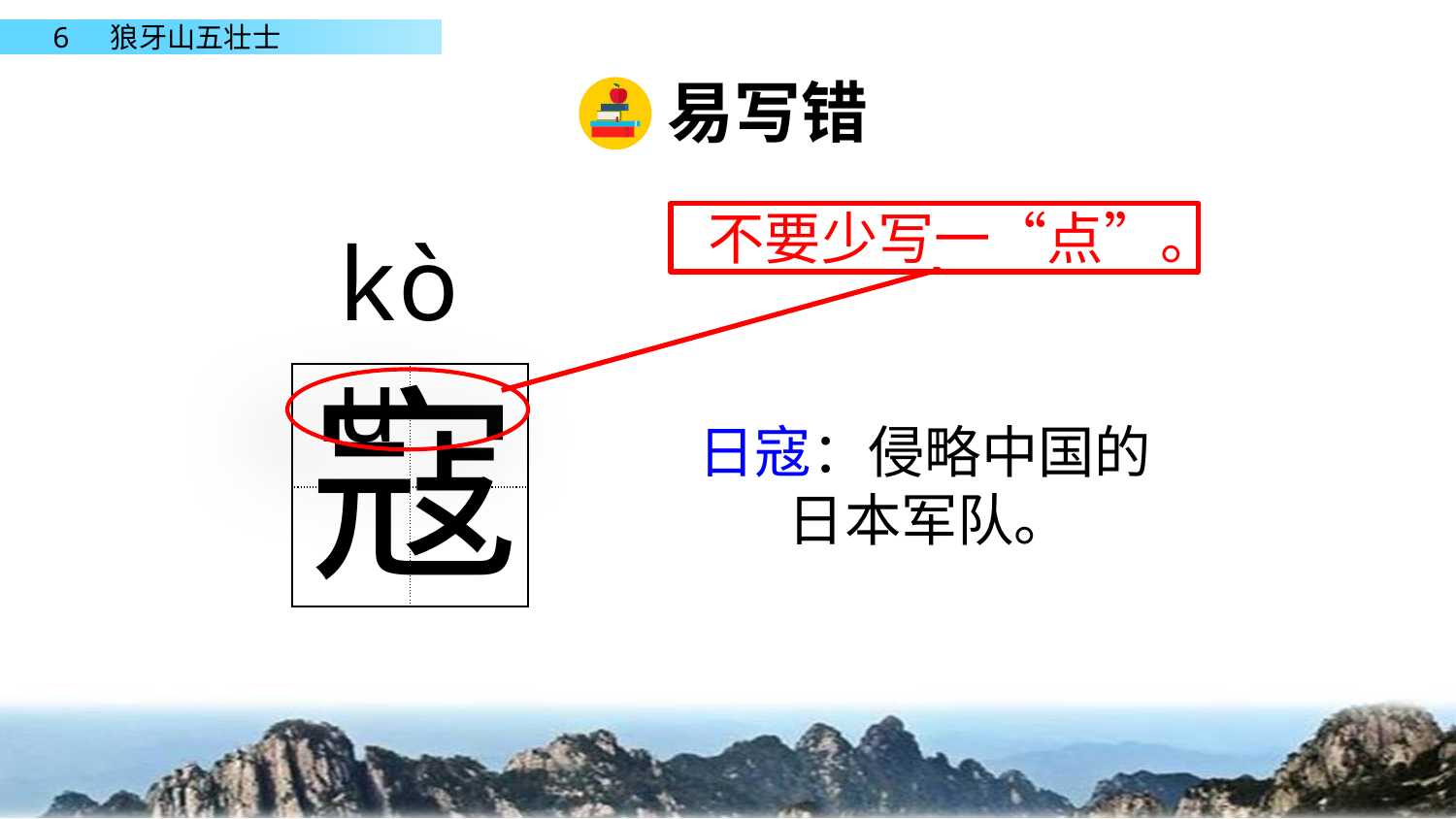

易写错

不要少写一“点”。
kòu
寇
|  |  |
| --- | --- |
|  |  |

日寇：侵略中国的
      日本军队。